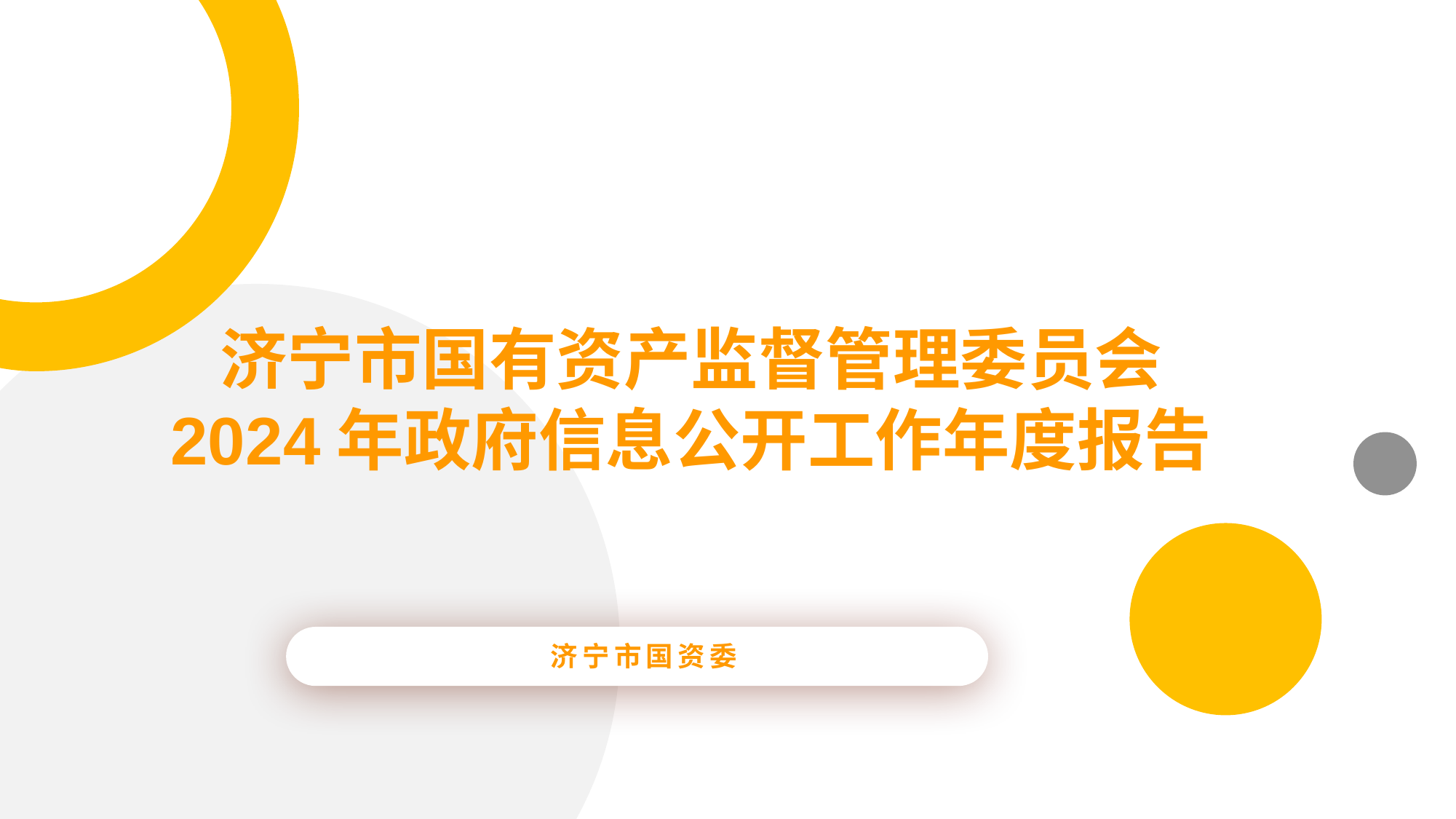

# 济宁市国有资产监督管理委员会 2024年政府信息公开工作年度报告

济宁市国资委